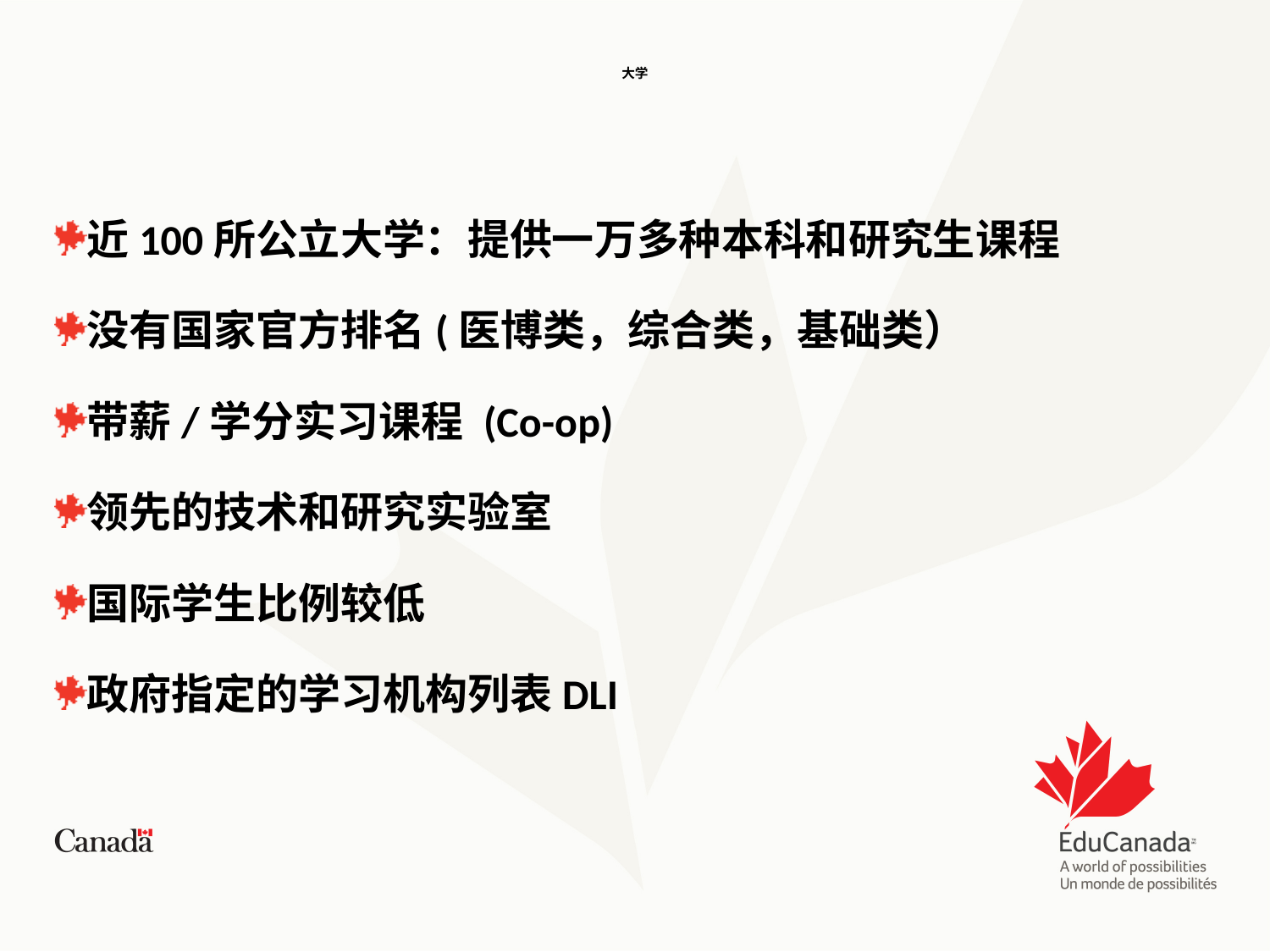

# 大学
近100所公立大学：提供一万多种本科和研究生课程
没有国家官方排名(医博类，综合类，基础类）
带薪/学分实习课程 (Co-op)
领先的技术和研究实验室
国际学生比例较低
政府指定的学习机构列表DLI